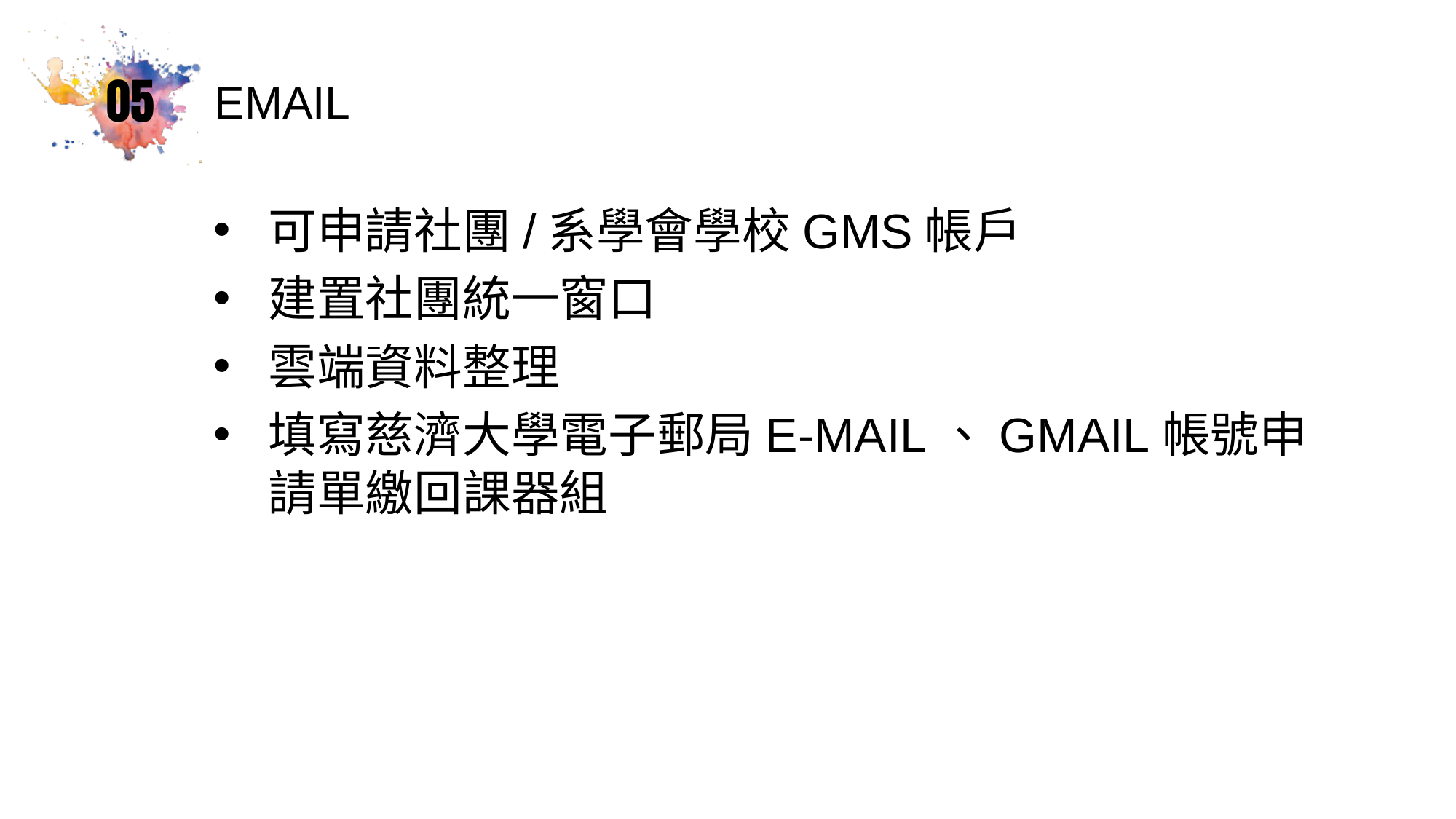

# EMAIL
可申請社團/系學會學校GMS帳戶
建置社團統一窗口
雲端資料整理
填寫慈濟大學電子郵局E-MAIL、GMAIL帳號申請單繳回課器組